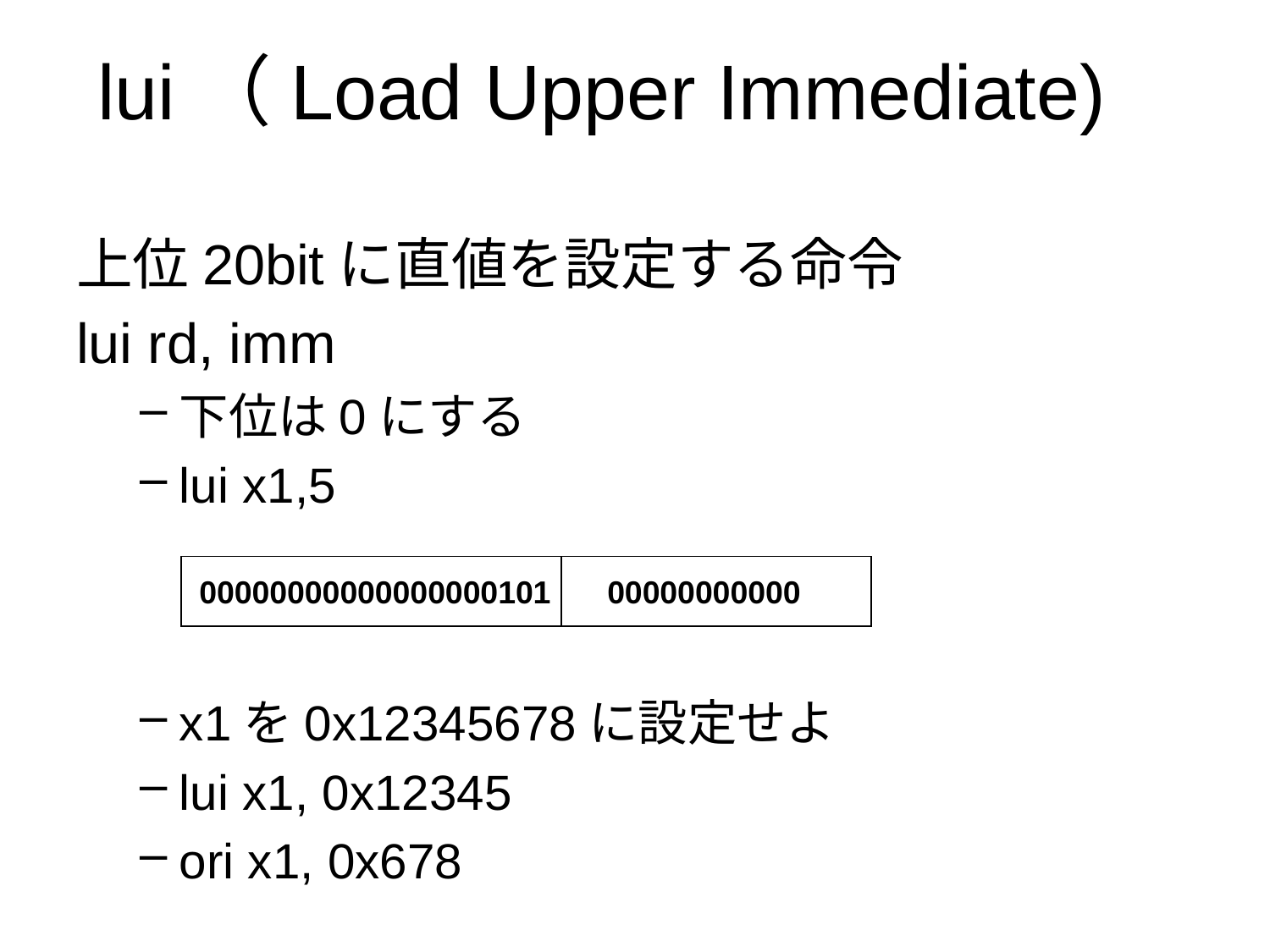

# lui（Load Upper Immediate)
上位20bitに直値を設定する命令
lui rd, imm
下位は0にする
lui x1,5

x1を0x12345678に設定せよ
lui x1, 0x12345
ori x1, 0x678

00000000000
00000000000000000101